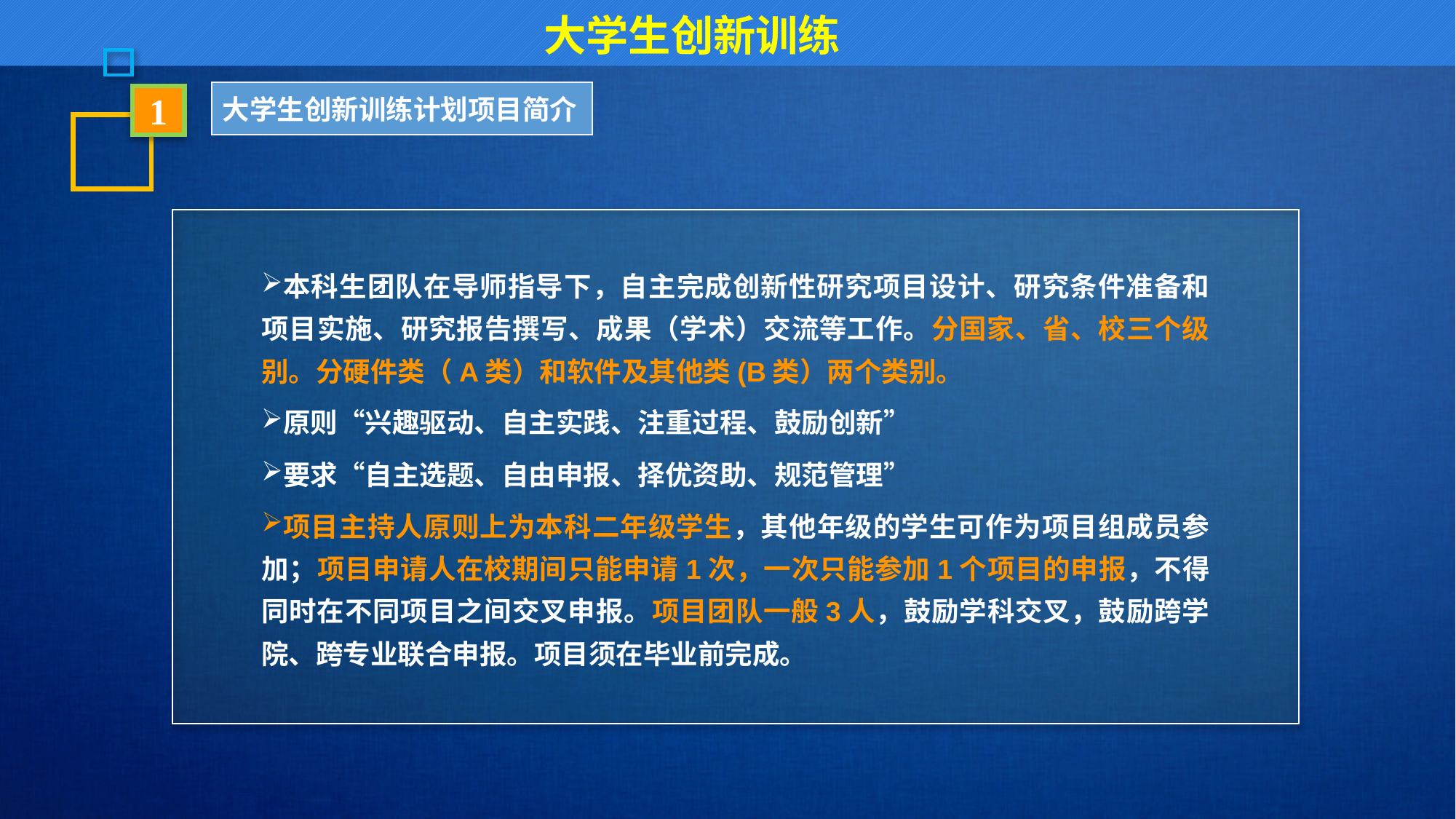

大学生创新训练

1

大学生创新训练计划项目简介

本科生团队在导师指导下，自主完成创新性研究项目设计、研究条件准备和项目实施、研究报告撰写、成果（学术）交流等工作。分国家、省、校三个级别。分硬件类（A类）和软件及其他类(B类）两个类别。
原则“兴趣驱动、自主实践、注重过程、鼓励创新”
要求“自主选题、自由申报、择优资助、规范管理”
项目主持人原则上为本科二年级学生，其他年级的学生可作为项目组成员参加；项目申请人在校期间只能申请1次，一次只能参加1个项目的申报，不得同时在不同项目之间交叉申报。项目团队一般3人，鼓励学科交叉，鼓励跨学院、跨专业联合申报。项目须在毕业前完成。